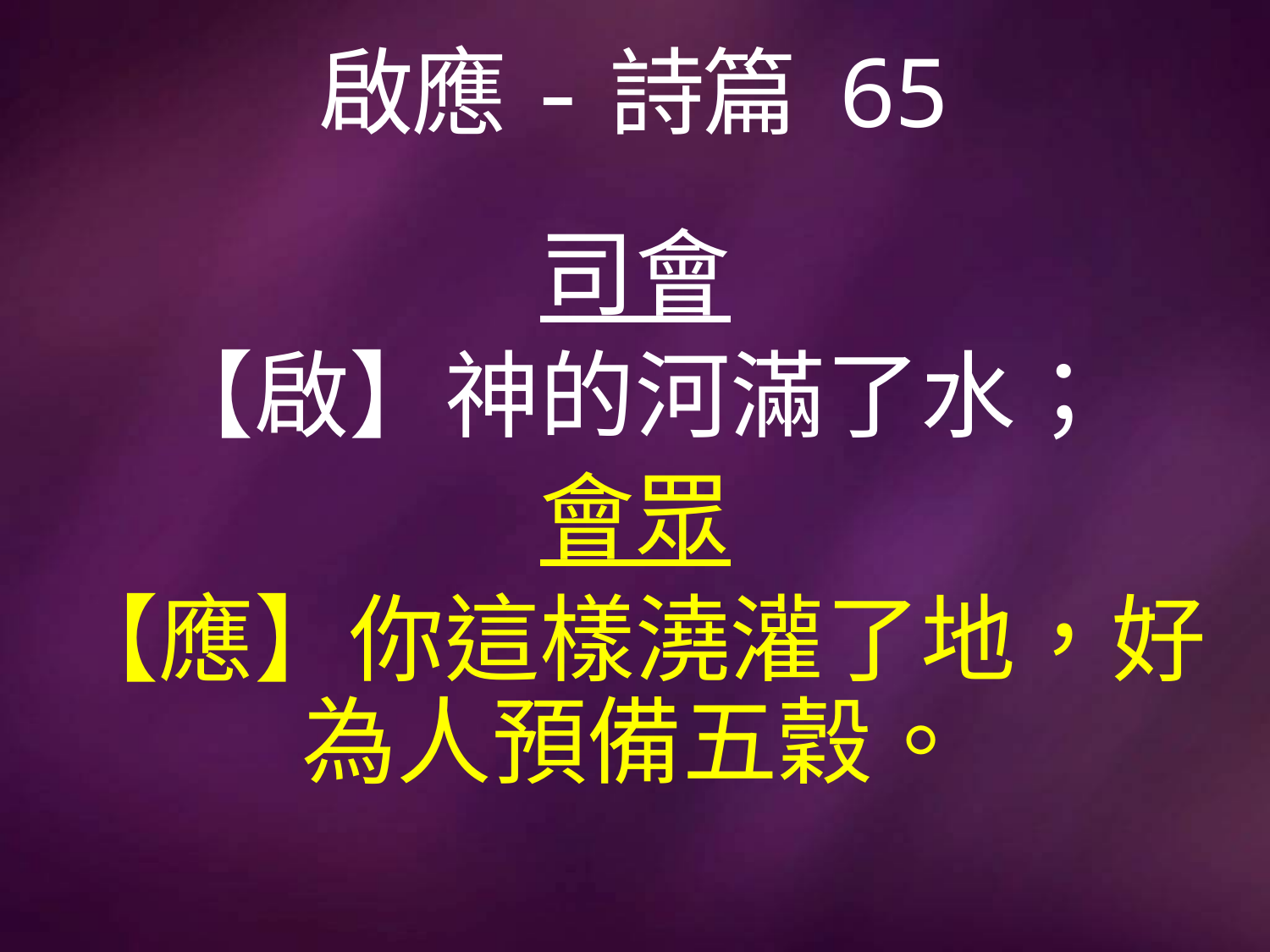

# 啟應-詩篇 65
司會
【啟】神的河滿了水；
會眾
【應】你這樣澆灌了地，好為人預備五穀。